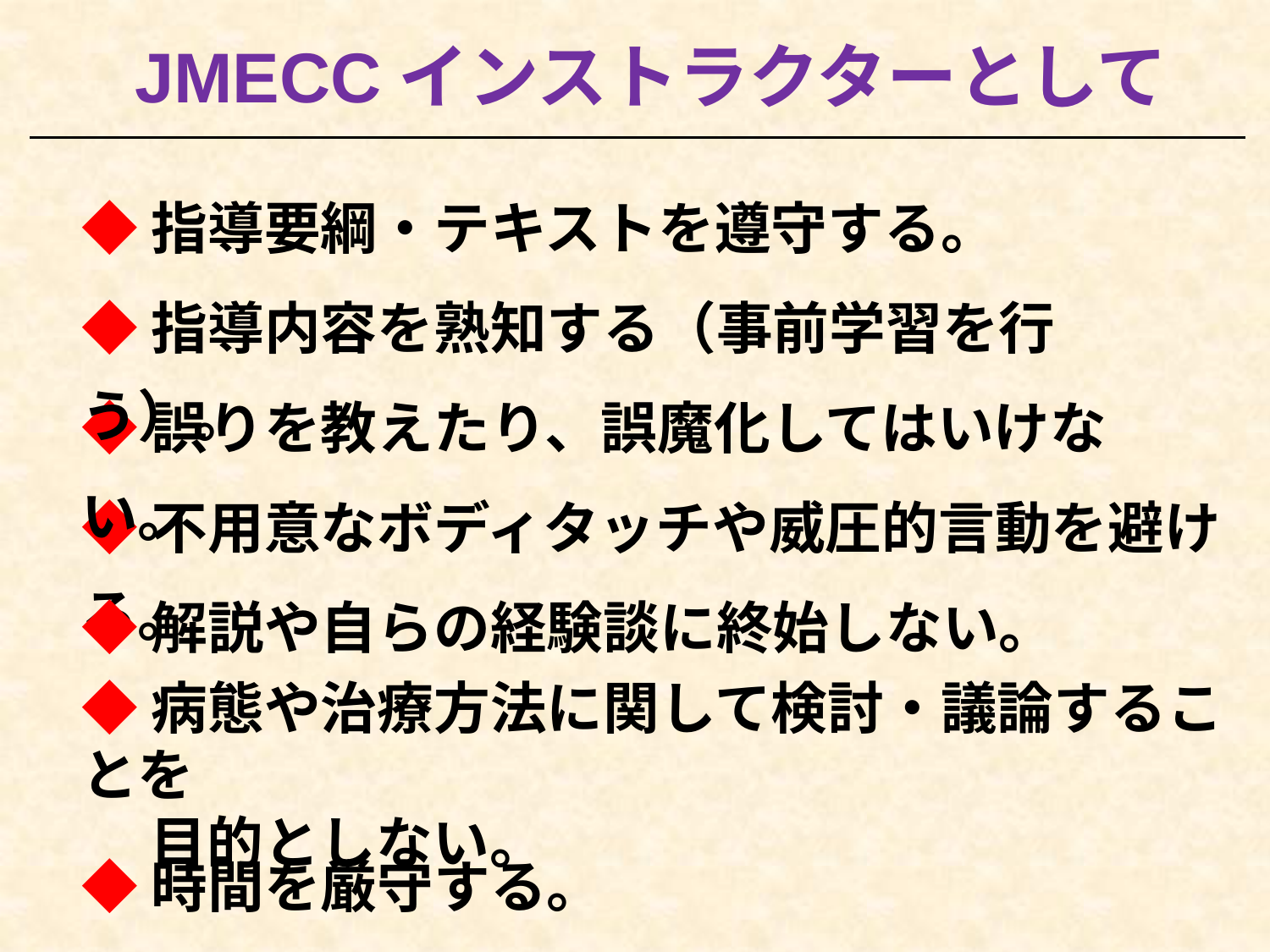

JMECCインストラクターとして
◆指導要綱・テキストを遵守する。
◆指導内容を熟知する（事前学習を行う）。
◆誤りを教えたり、誤魔化してはいけない。
◆不用意なボディタッチや威圧的言動を避ける。
◆解説や自らの経験談に終始しない。
◆病態や治療方法に関して検討・議論することを
　 目的としない。
◆時間を厳守する。